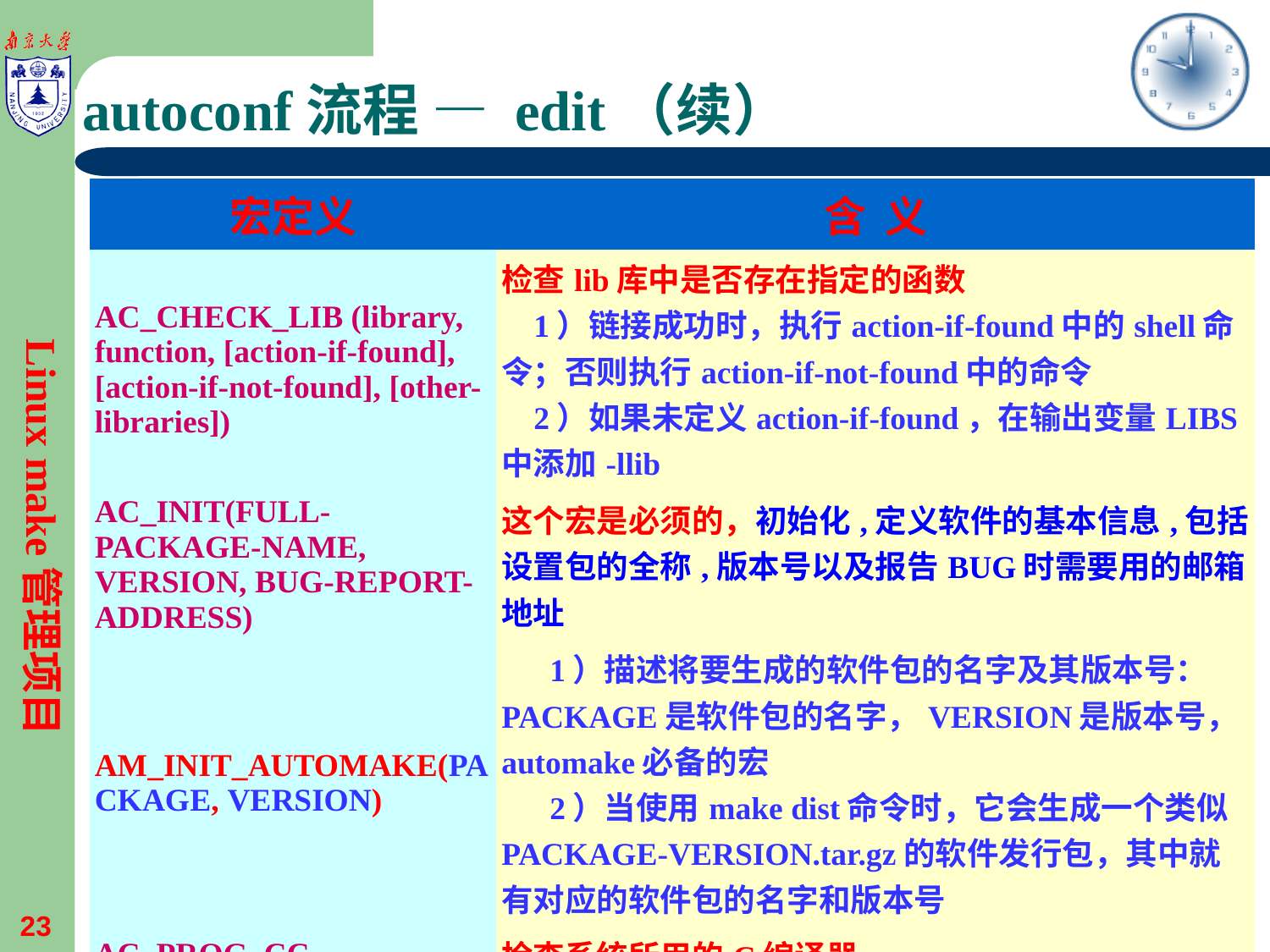

# autoconf流程 — edit（续）

| 宏定义 | 含 义 |
| --- | --- |
| AC\_CHECK\_LIB (library, function, [action-if-found], [action-if-not-found], [other-libraries]) | 检查lib库中是否存在指定的函数 1）链接成功时，执行action-if-found中的shell命令；否则执行action-if-not-found中的命令 2）如果未定义action-if-found，在输出变量LIBS中添加-llib |
| AC\_INIT(FULL-PACKAGE-NAME, VERSION, BUG-REPORT-ADDRESS) | 这个宏是必须的，初始化,定义软件的基本信息,包括设置包的全称,版本号以及报告BUG时需要用的邮箱地址 |
| AM\_INIT\_AUTOMAKE(PACKAGE, VERSION) | 1）描述将要生成的软件包的名字及其版本号：PACKAGE是软件包的名字，VERSION是版本号，automake必备的宏 2）当使用make dist命令时，它会生成一个类似PACKAGE-VERSION.tar.gz的软件发行包，其中就有对应的软件包的名字和版本号 |
| AC\_PROG\_CC | 检查系统所用的C编译器 |
| AC\_OUTPUT(FILE) | 要输出的Makefile的名字 |
Linux make管理项目
23